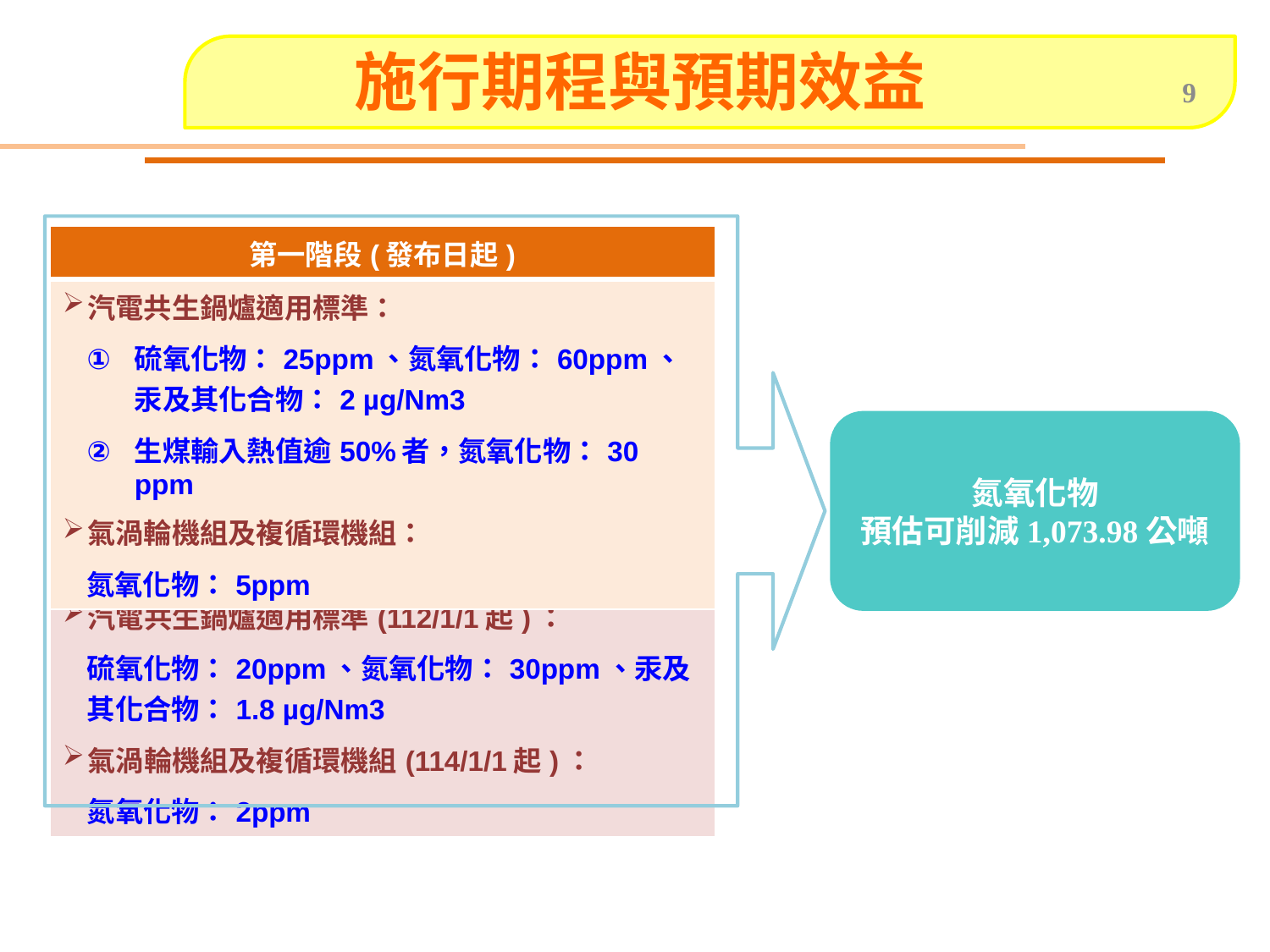

# 施行期程與預期效益
9

| 第一階段(發布日起) |
| --- |
| 汽電共生鍋爐適用標準： 硫氧化物：25ppm、氮氧化物：60ppm、汞及其化合物：2 µg/Nm3 生煤輸入熱值逾50%者，氮氧化物：30 ppm 氣渦輪機組及複循環機組： 氮氧化物：5ppm |
氮氧化物
預估可削減1,073.98公噸
| 第二階段 |
| --- |
| 汽電共生鍋爐適用標準(112/1/1起)： 硫氧化物：20ppm、氮氧化物：30ppm、汞及其化合物：1.8 µg/Nm3 氣渦輪機組及複循環機組(114/1/1起)： 氮氧化物：2ppm |